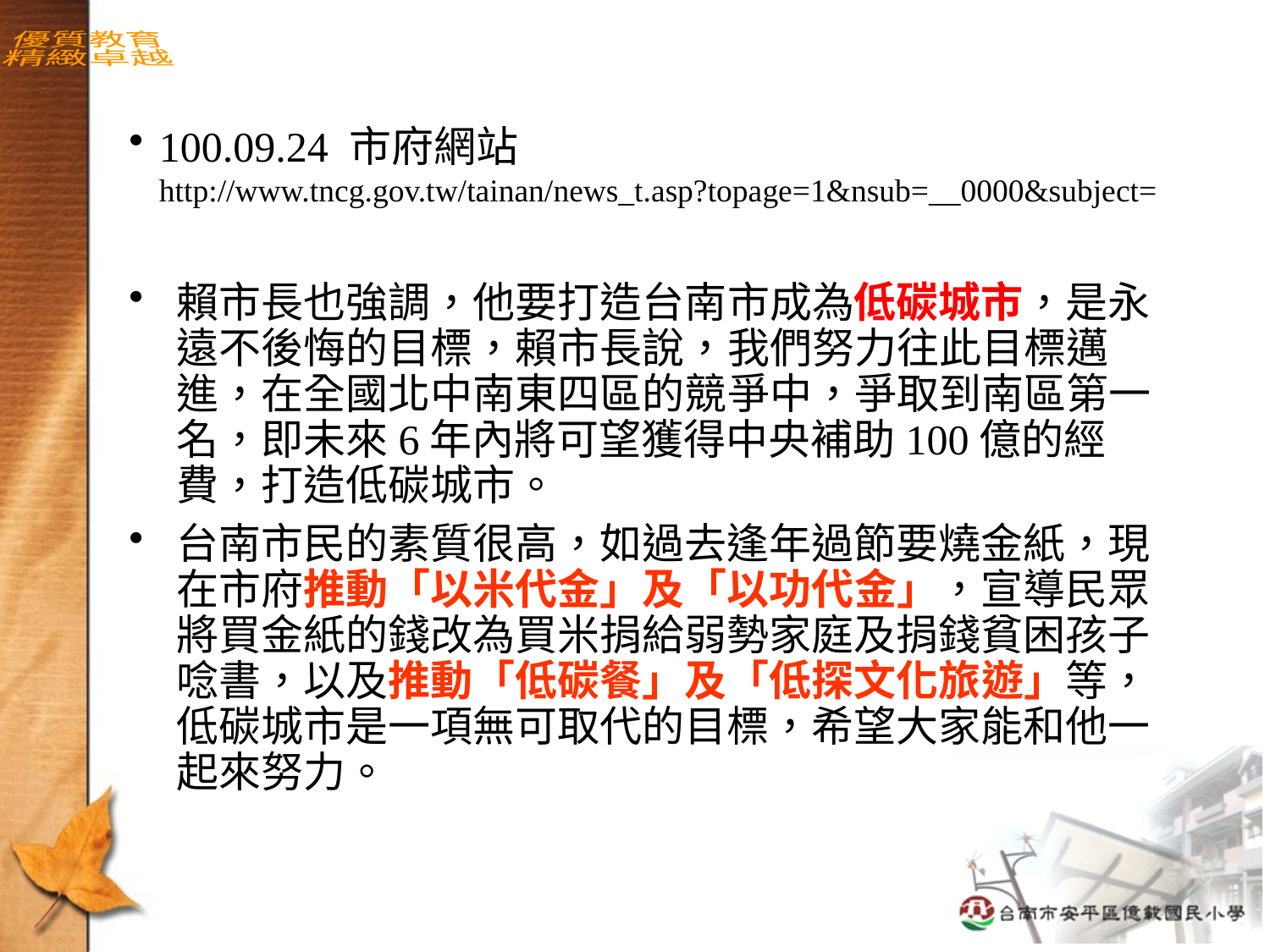

# 100.09.24 市府網站 http://www.tncg.gov.tw/tainan/news_t.asp?topage=1&nsub=__0000&subject=
賴市長也強調，他要打造台南市成為低碳城市，是永遠不後悔的目標，賴市長說，我們努力往此目標邁進，在全國北中南東四區的競爭中，爭取到南區第一名，即未來6年內將可望獲得中央補助100億的經費，打造低碳城市。
台南市民的素質很高，如過去逢年過節要燒金紙，現在市府推動「以米代金」及「以功代金」，宣導民眾將買金紙的錢改為買米捐給弱勢家庭及捐錢貧困孩子唸書，以及推動「低碳餐」及「低探文化旅遊」等，低碳城市是一項無可取代的目標，希望大家能和他一起來努力。